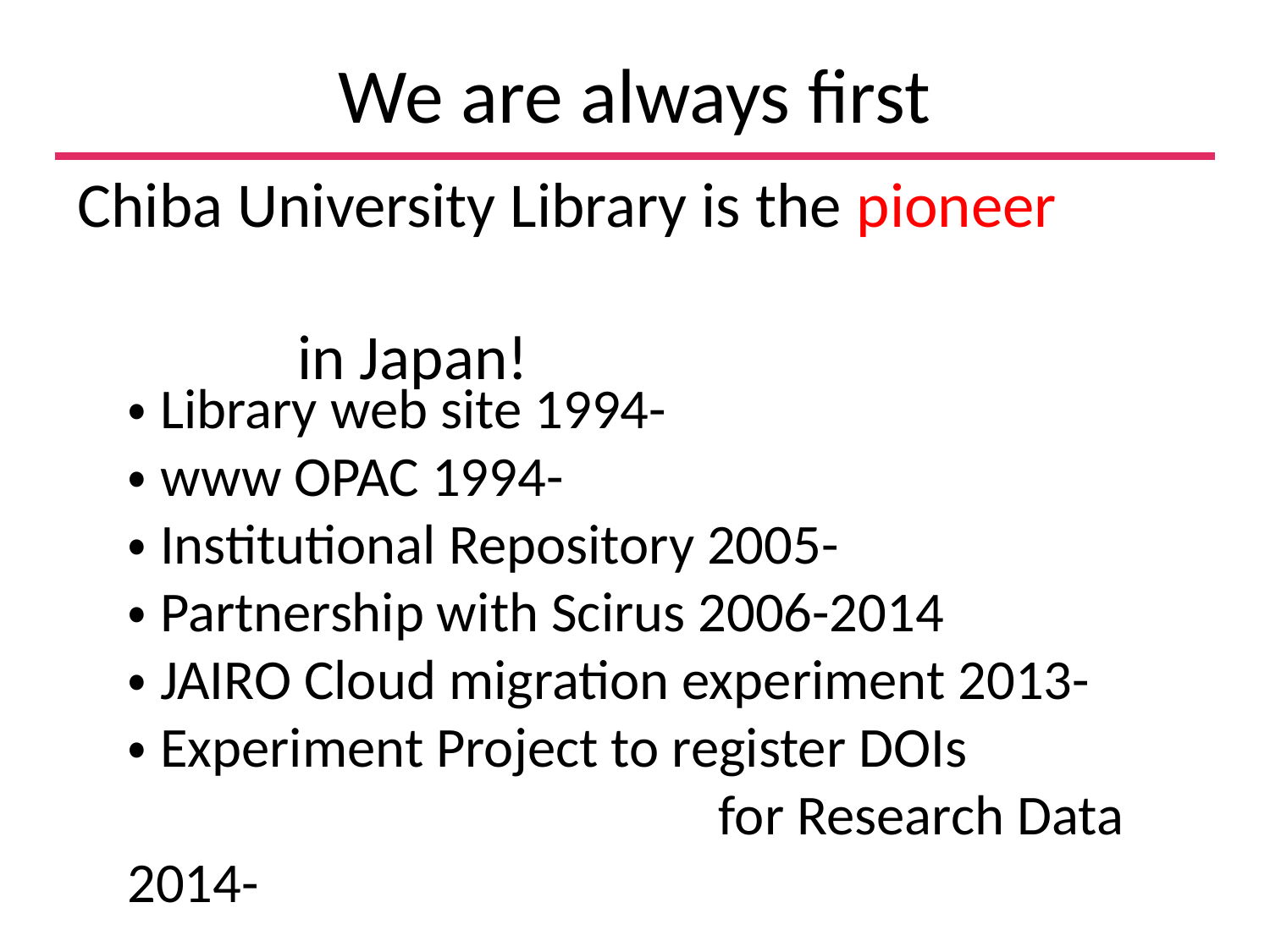

# We are always first
Chiba University Library is the pioneer
　　　　　　　　　　　　　　　　　　　　 in Japan!
・Library web site 1994-
・www OPAC 1994-
・Institutional Repository 2005-
・Partnership with Scirus 2006-2014
・JAIRO Cloud migration experiment 2013-
・Experiment Project to register DOIs
　　　　　　　　　　 for Research Data 2014-